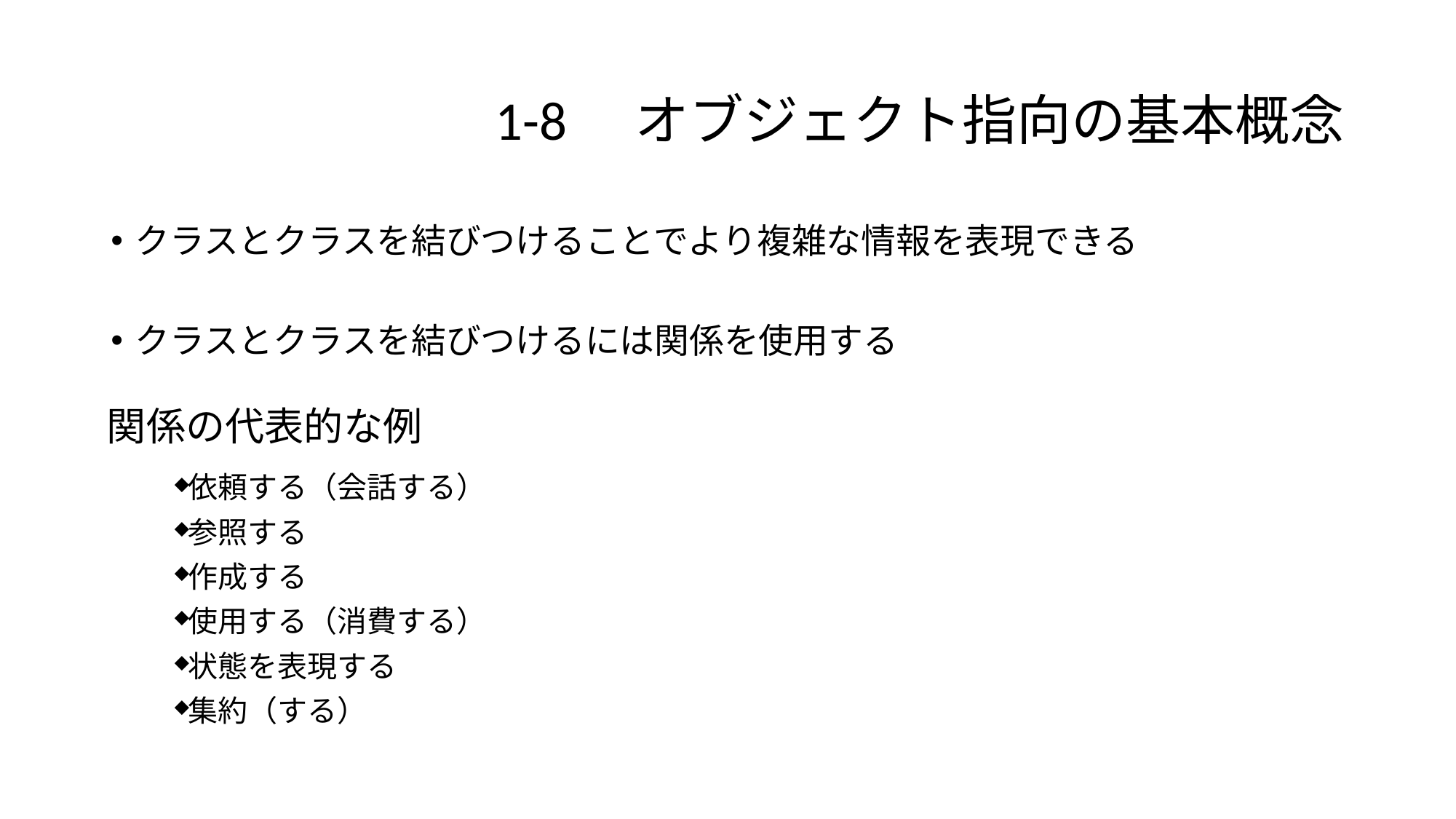

# 1-8　オブジェクト指向の基本概念
クラスとクラスを結びつけることでより複雑な情報を表現できる

クラスとクラスを結びつけるには関係を使用する

依頼する（会話する）
参照する
作成する
使用する（消費する）
状態を表現する
集約（する）
関係の代表的な例